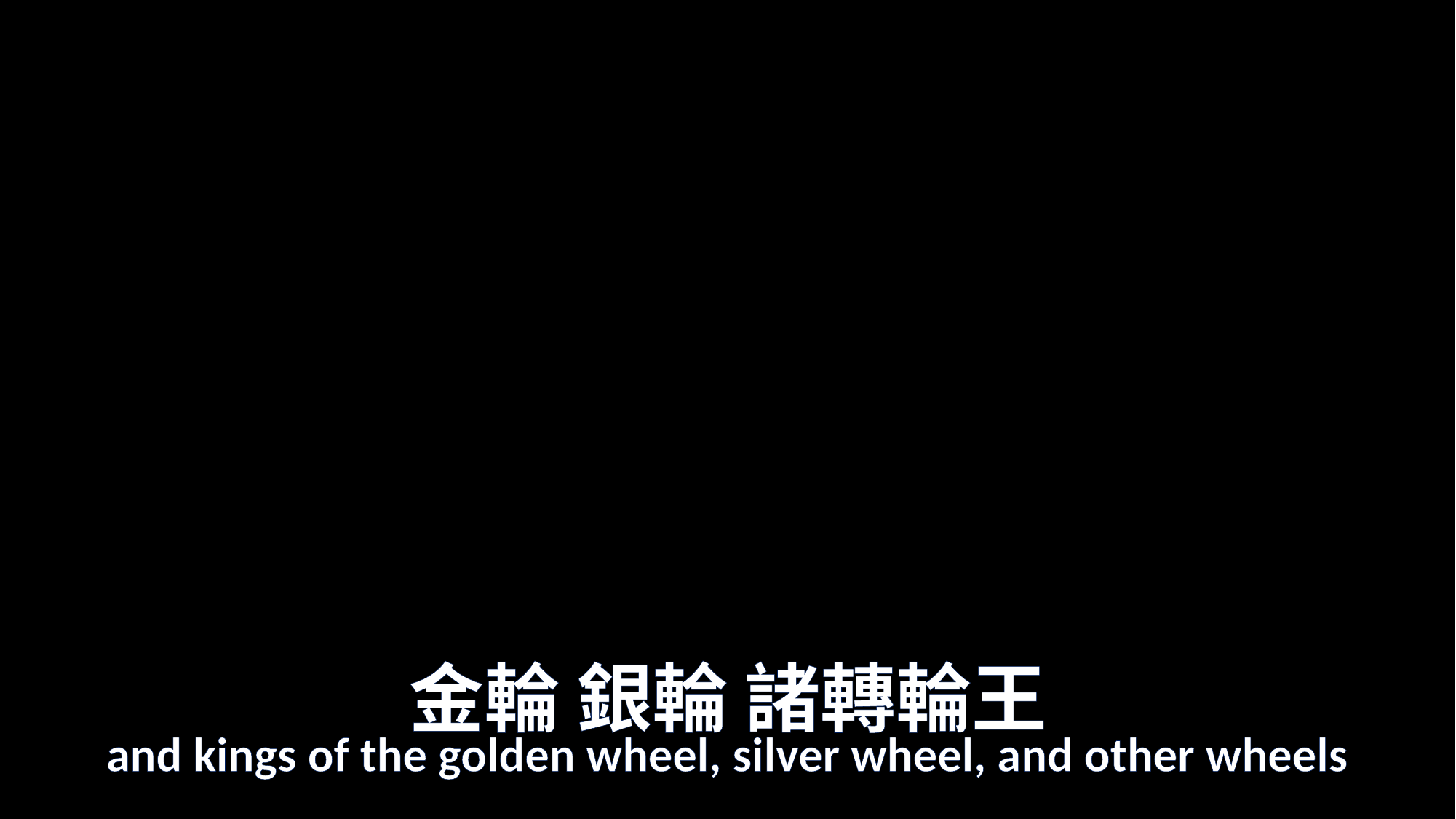

# 金輪 銀輪 諸轉輪王
and kings of the golden wheel, silver wheel, and other wheels